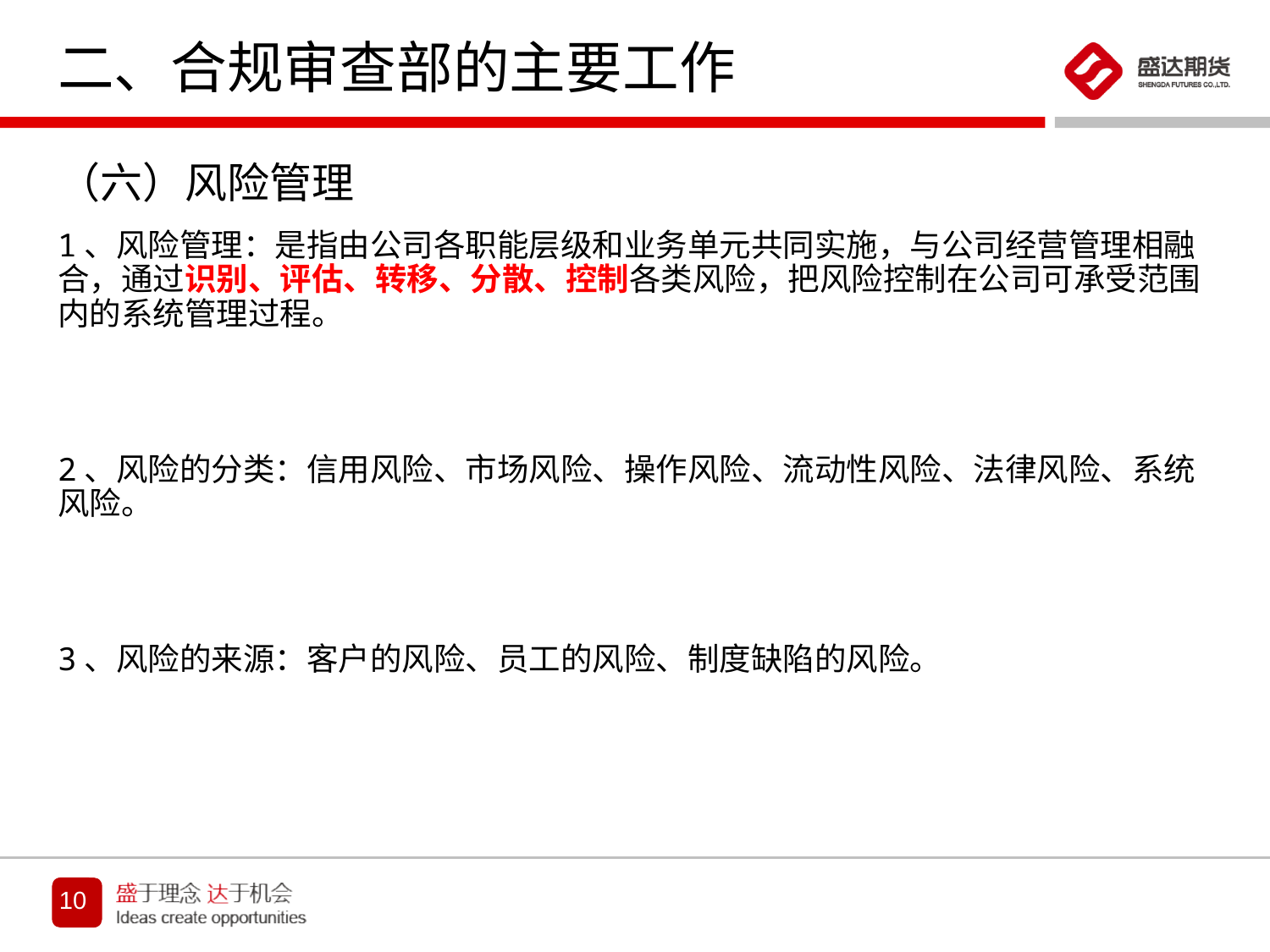

# 二、合规审查部的主要工作
（六）风险管理
1、风险管理：是指由公司各职能层级和业务单元共同实施，与公司经营管理相融合，通过识别、评估、转移、分散、控制各类风险，把风险控制在公司可承受范围内的系统管理过程。

2、风险的分类：信用风险、市场风险、操作风险、流动性风险、法律风险、系统风险。

3、风险的来源：客户的风险、员工的风险、制度缺陷的风险。